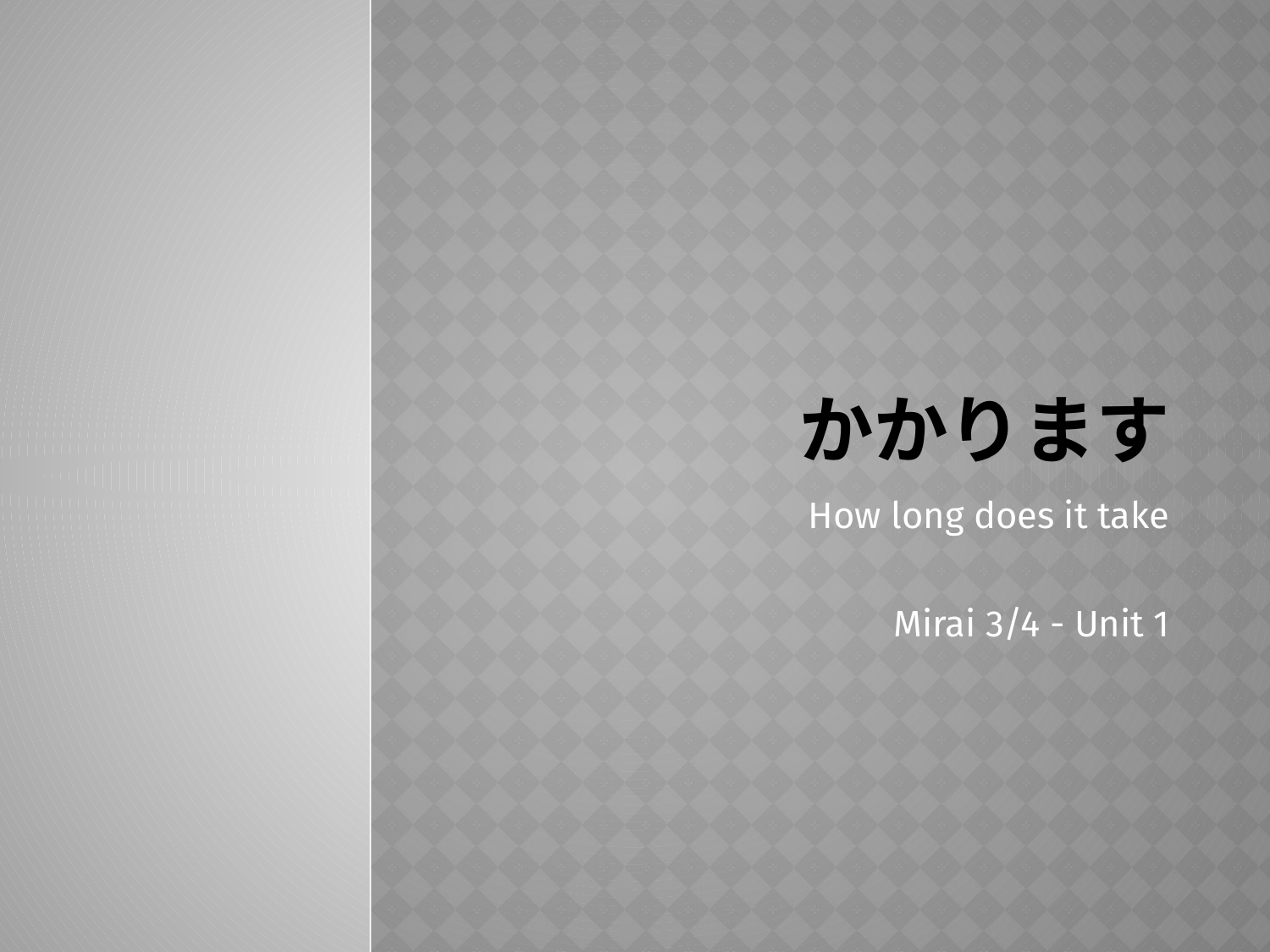

# かかります
How long does it take

Mirai 3/4 - Unit 1